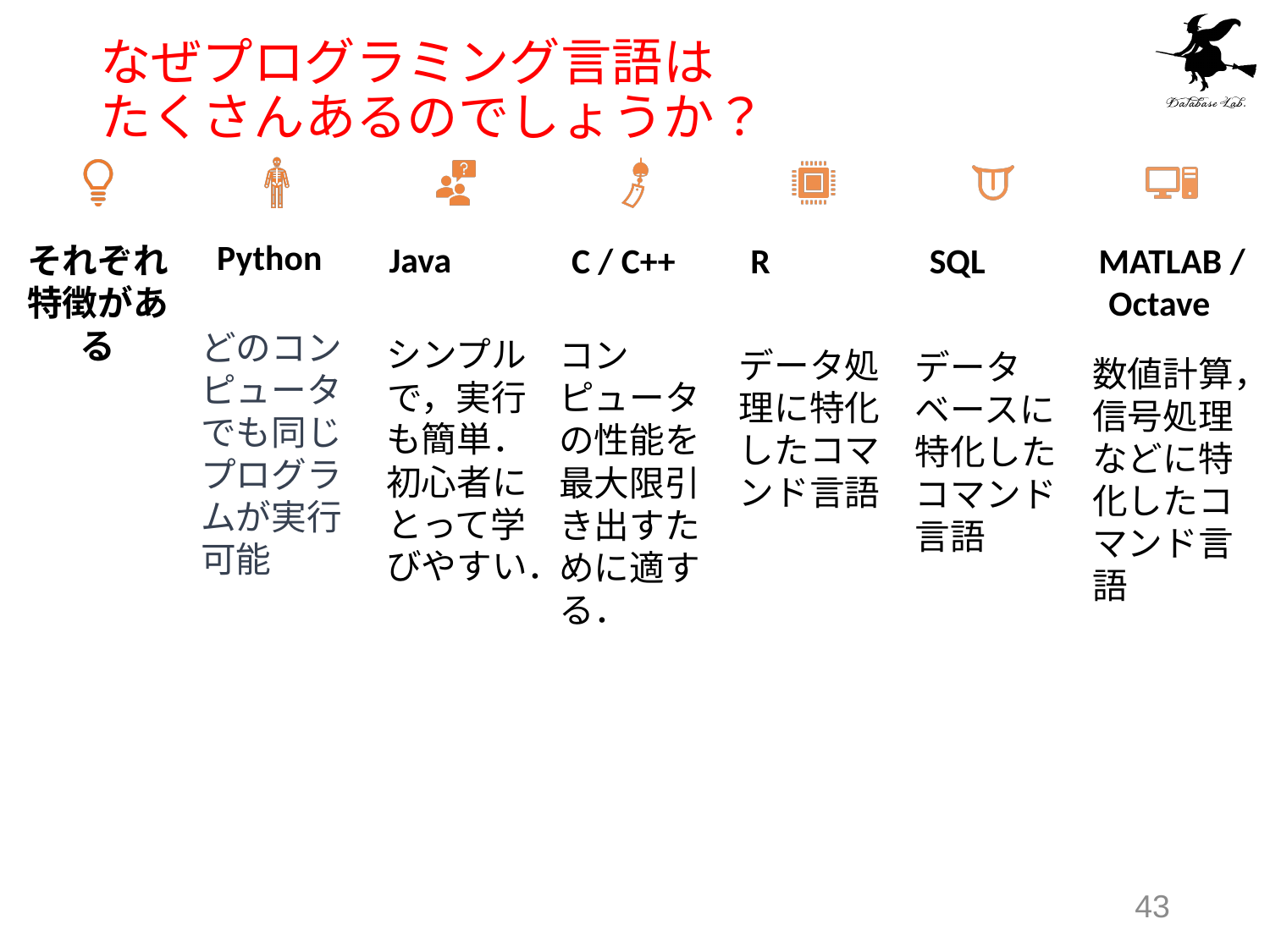

# なぜプログラミング言語は たくさんあるのでしょうか？
それぞれ特徴がある
Java
どのコンピュータでも同じプログラムが実行可能
Python
シンプルで，実行も簡単．初心者にとって学びやすい．
C / C++
コンピュータの性能を最大限引き出すために適する．
R
データ処理に特化したコマンド言語
SQL
データベースに特化したコマンド言語
MATLAB / Octave
数値計算，信号処理などに特化したコマンド言語
43